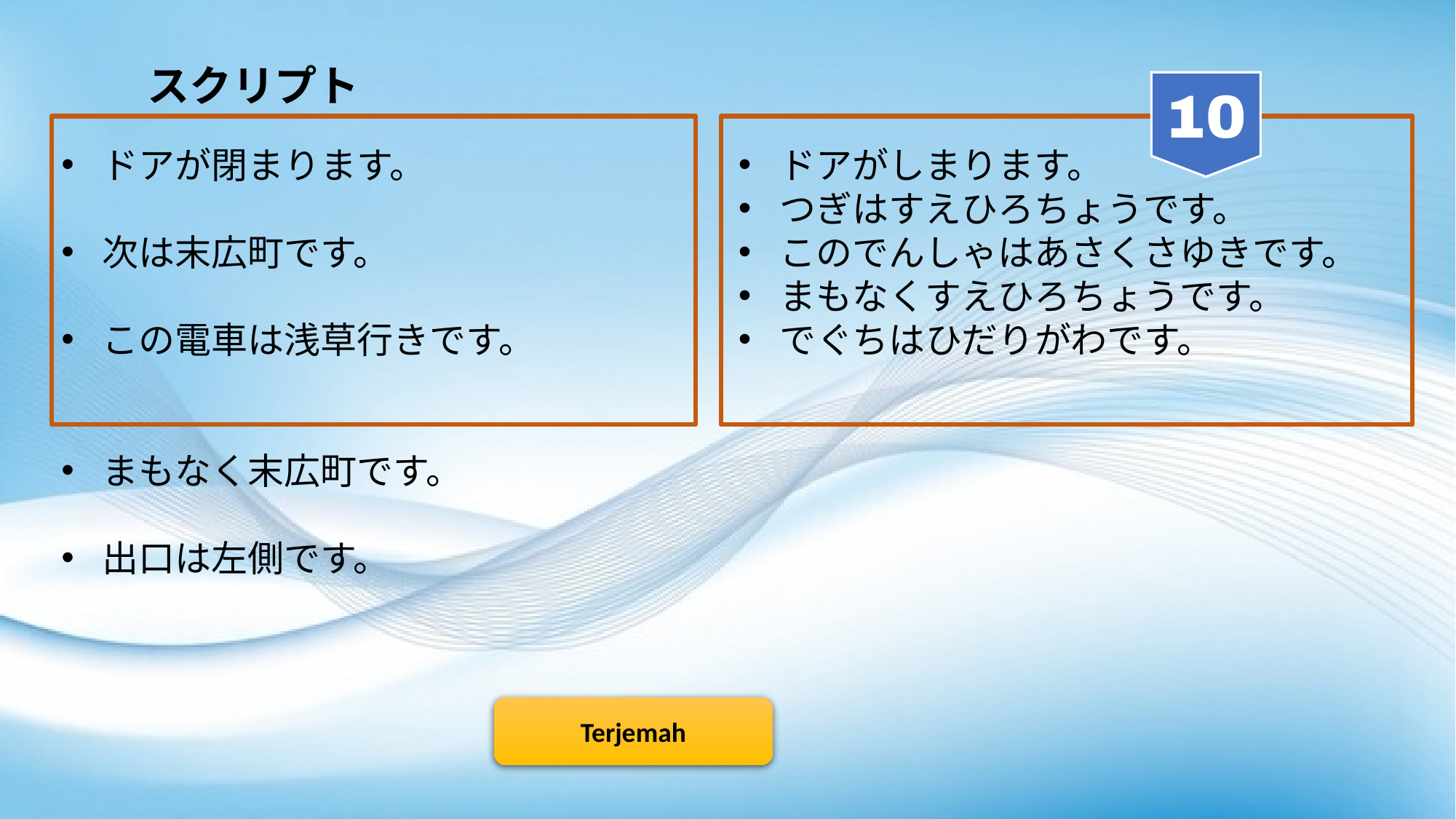

スクリプト
10

ドアが閉まります。
次は末広町です。
この電車は浅草行きです。
まもなく末広町です。
出口は左側です。

ドアがしまります。
つぎはすえひろちょうです。
このでんしゃはあさくさゆきです。
まもなくすえひろちょうです。
でぐちはひだりがわです。

Terjemah